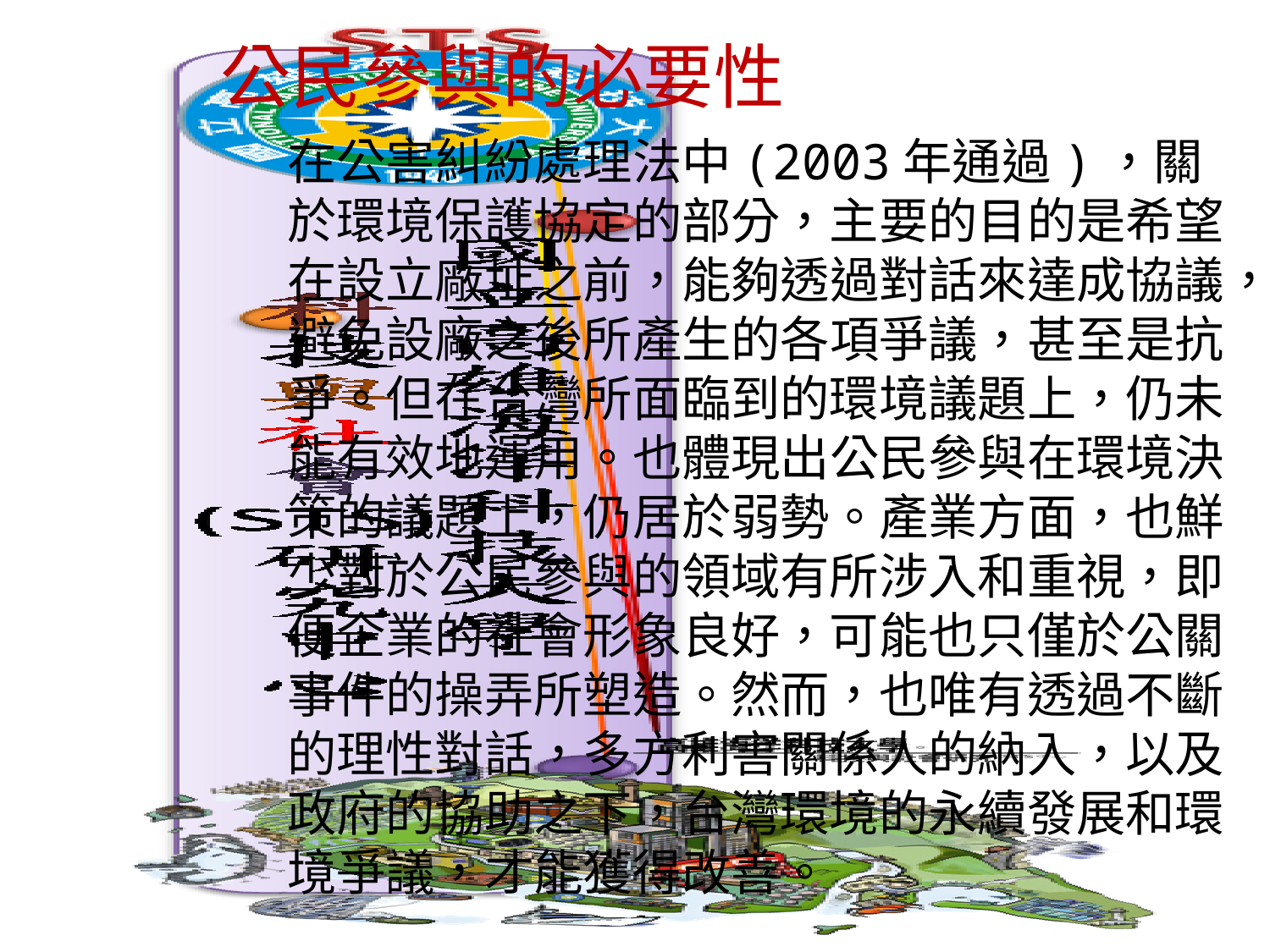

公民參與的必要性
在公害糾紛處理法中(2003年通過)，關於環境保護協定的部分，主要的目的是希望在設立廠址之前，能夠透過對話來達成協議，避免設廠之後所產生的各項爭議，甚至是抗爭。但在台灣所面臨到的環境議題上，仍未能有效地運用。也體現出公民參與在環境決策的議題上，仍居於弱勢。產業方面，也鮮少對於公民參與的領域有所涉入和重視，即便企業的社會形象良好，可能也只僅於公關事件的操弄所塑造。然而，也唯有透過不斷的理性對話，多方利害關係人的納入，以及政府的協助之下，台灣環境的永續發展和環境爭議，才能獲得改善。